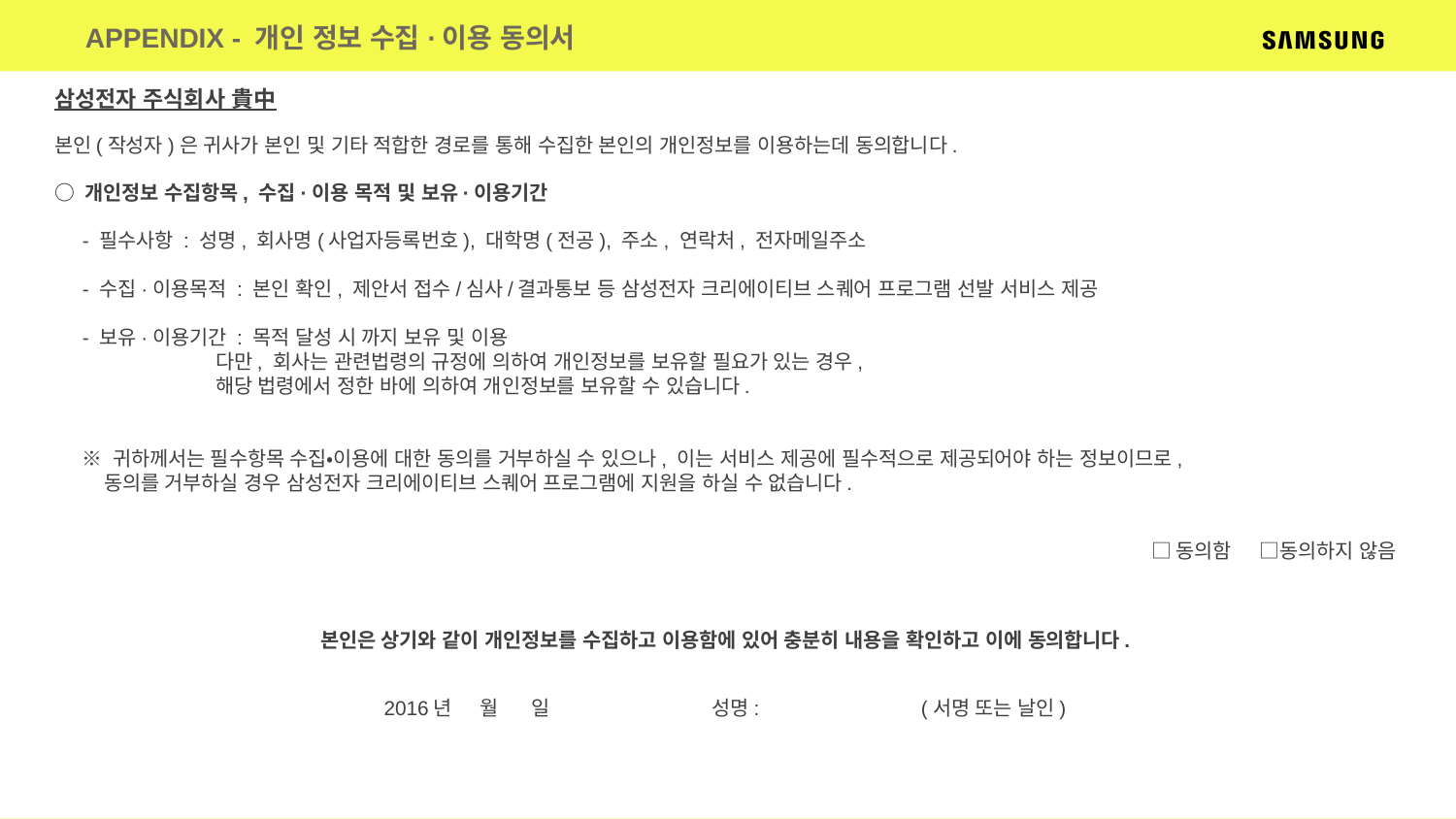

APPENDIX - 개인 정보 수집 ∙ 이용 동의서
삼성전자 주식회사 貴中

본인(작성자)은 귀사가 본인 및 기타 적합한 경로를 통해 수집한 본인의 개인정보를 이용하는데 동의합니다.

○ 개인정보 수집항목, 수집·이용 목적 및 보유·이용기간

     - 필수사항 : 성명, 회사명(사업자등록번호), 대학명(전공), 주소, 연락처, 전자메일주소

     - 수집·이용목적 : 본인 확인, 제안서 접수/심사/결과통보 등 삼성전자 크리에이티브 스퀘어 프로그램 선발 서비스 제공

     - 보유·이용기간 : 목적 달성 시 까지 보유 및 이용
                            다만, 회사는 관련법령의 규정에 의하여 개인정보를 보유할 필요가 있는 경우,
                            해당 법령에서 정한 바에 의하여 개인정보를 보유할 수 있습니다.

     ※ 귀하께서는 필수항목 수집•이용에 대한 동의를 거부하실 수 있으나, 이는 서비스 제공에 필수적으로 제공되어야 하는 정보이므로,
        동의를 거부하실 경우 삼성전자 크리에이티브 스퀘어 프로그램에 지원을 하실 수 없습니다.

□동의함     □동의하지 않음

본인은 상기와 같이 개인정보를 수집하고 이용함에 있어 충분히 내용을 확인하고 이에 동의합니다.

2016년     월      일                             성명:                             (서명 또는 날인)